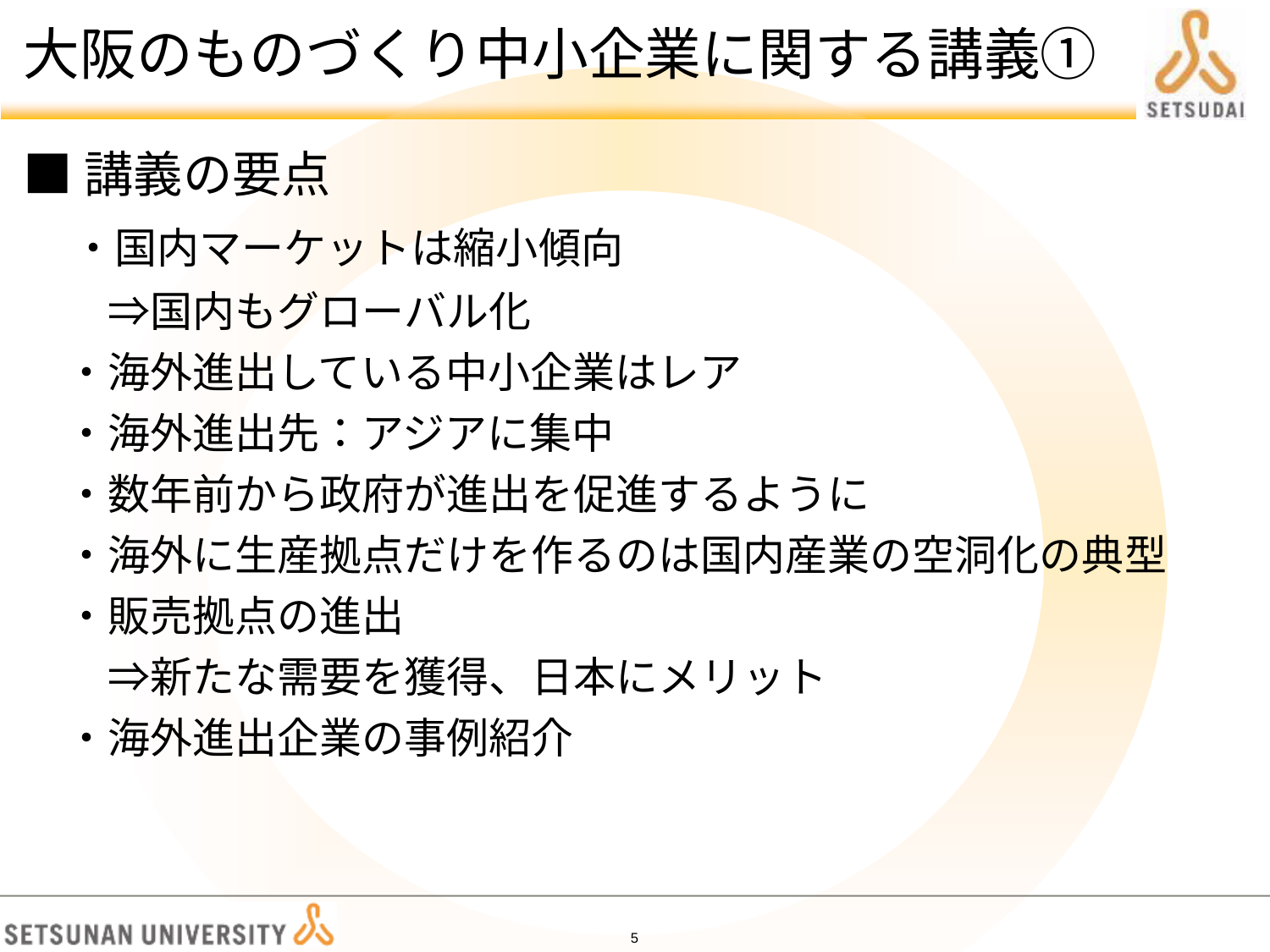

# 大阪のものづくり中小企業に関する講義①
■講義の要点
　・国内マーケットは縮小傾向
　　⇒国内もグローバル化
　・海外進出している中小企業はレア
　・海外進出先：アジアに集中
　・数年前から政府が進出を促進するように
　・海外に生産拠点だけを作るのは国内産業の空洞化の典型
　・販売拠点の進出
　　⇒新たな需要を獲得、日本にメリット
　・海外進出企業の事例紹介
5